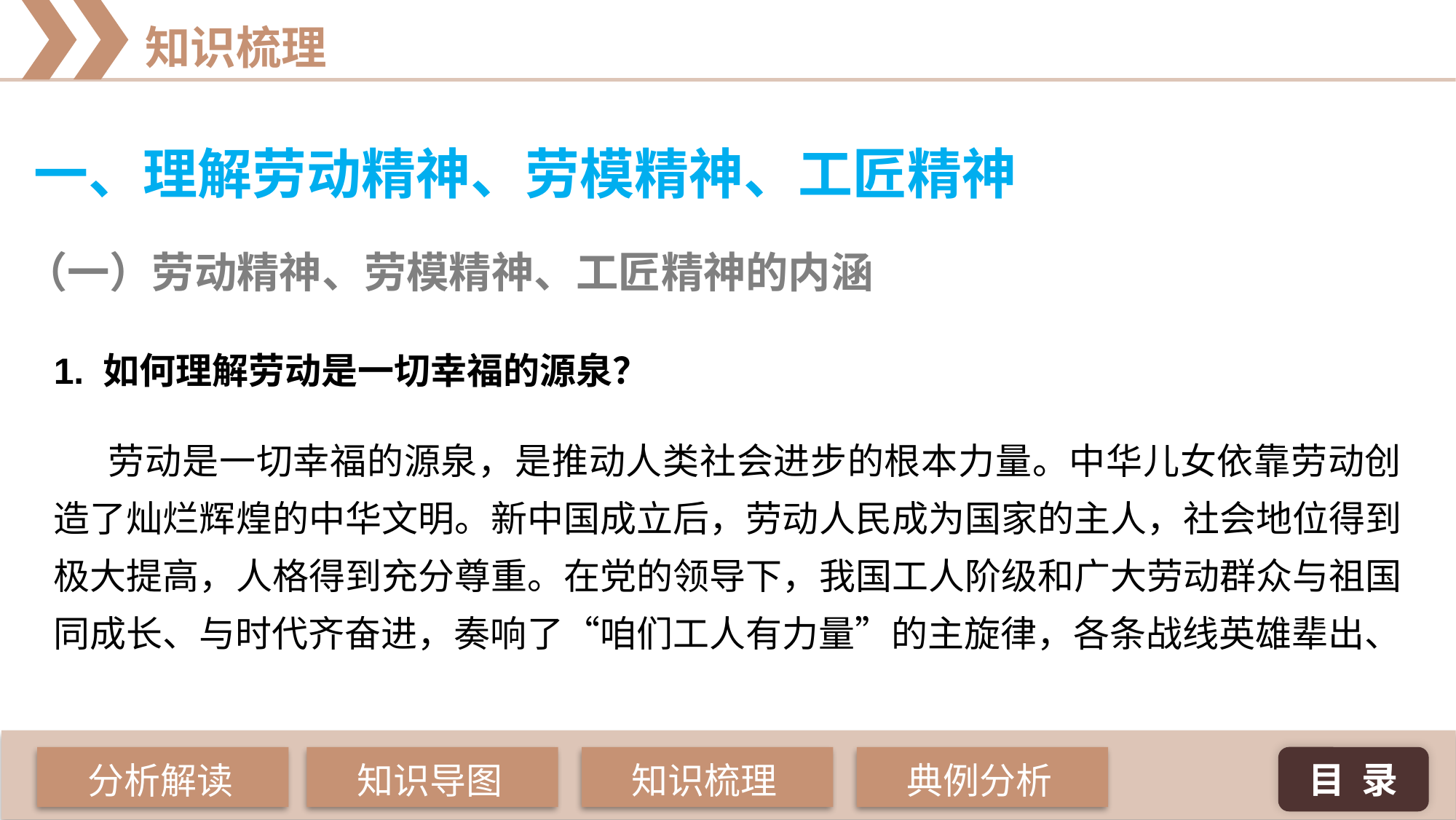

一、理解劳动精神、劳模精神、工匠精神
（一）劳动精神、劳模精神、工匠精神的内涵
1. 如何理解劳动是一切幸福的源泉？
劳动是一切幸福的源泉，是推动人类社会进步的根本力量。中华儿女依靠劳动创造了灿烂辉煌的中华文明。新中国成立后，劳动人民成为国家的主人，社会地位得到极大提高，人格得到充分尊重。在党的领导下，我国工人阶级和广大劳动群众与祖国同成长、与时代齐奋进，奏响了“咱们工人有力量”的主旋律，各条战线英雄辈出、